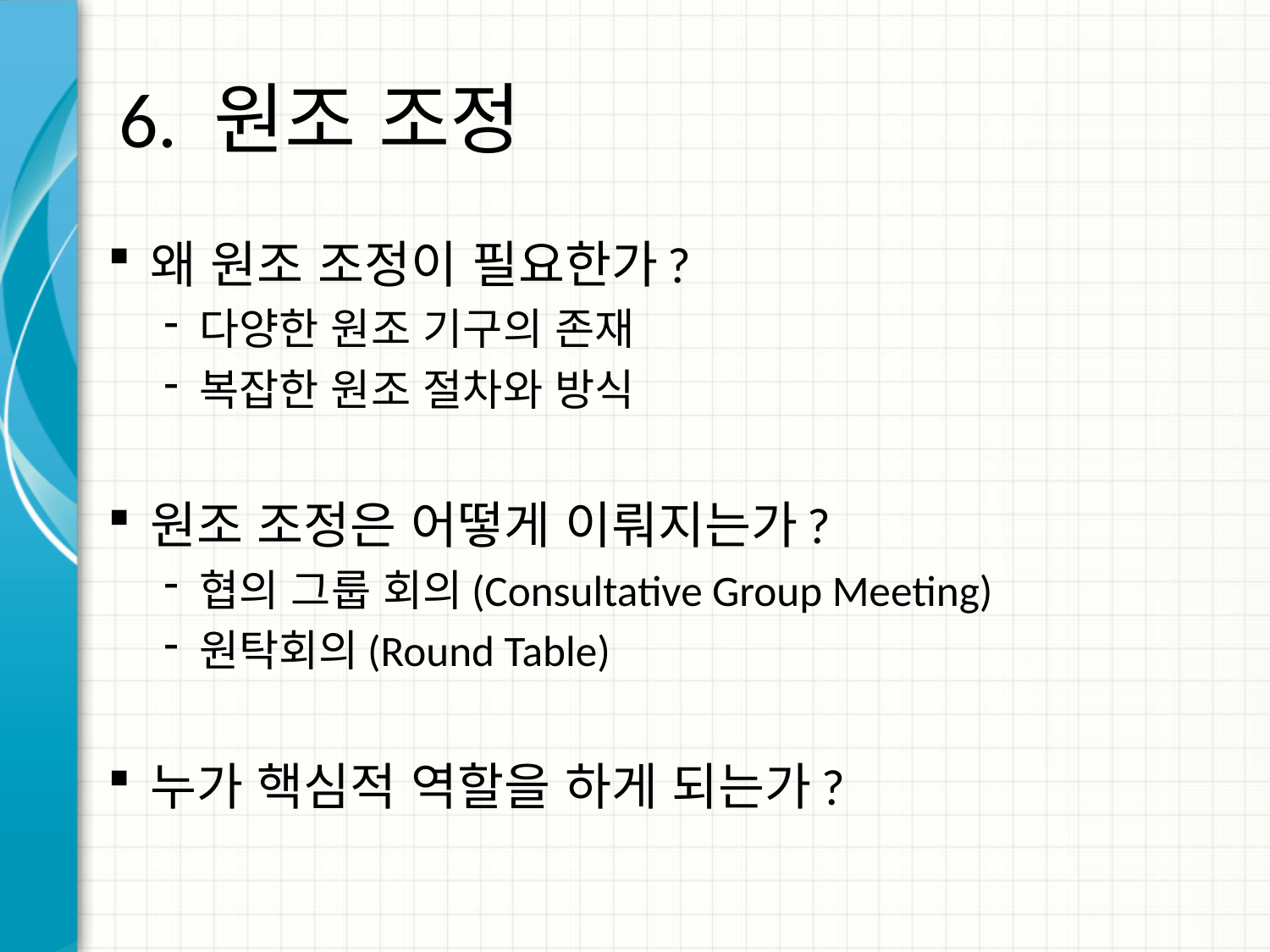

# 6. 원조 조정
왜 원조 조정이 필요한가?
다양한 원조 기구의 존재
복잡한 원조 절차와 방식

원조 조정은 어떻게 이뤄지는가?
협의 그룹 회의(Consultative Group Meeting)
원탁회의(Round Table)

누가 핵심적 역할을 하게 되는가?